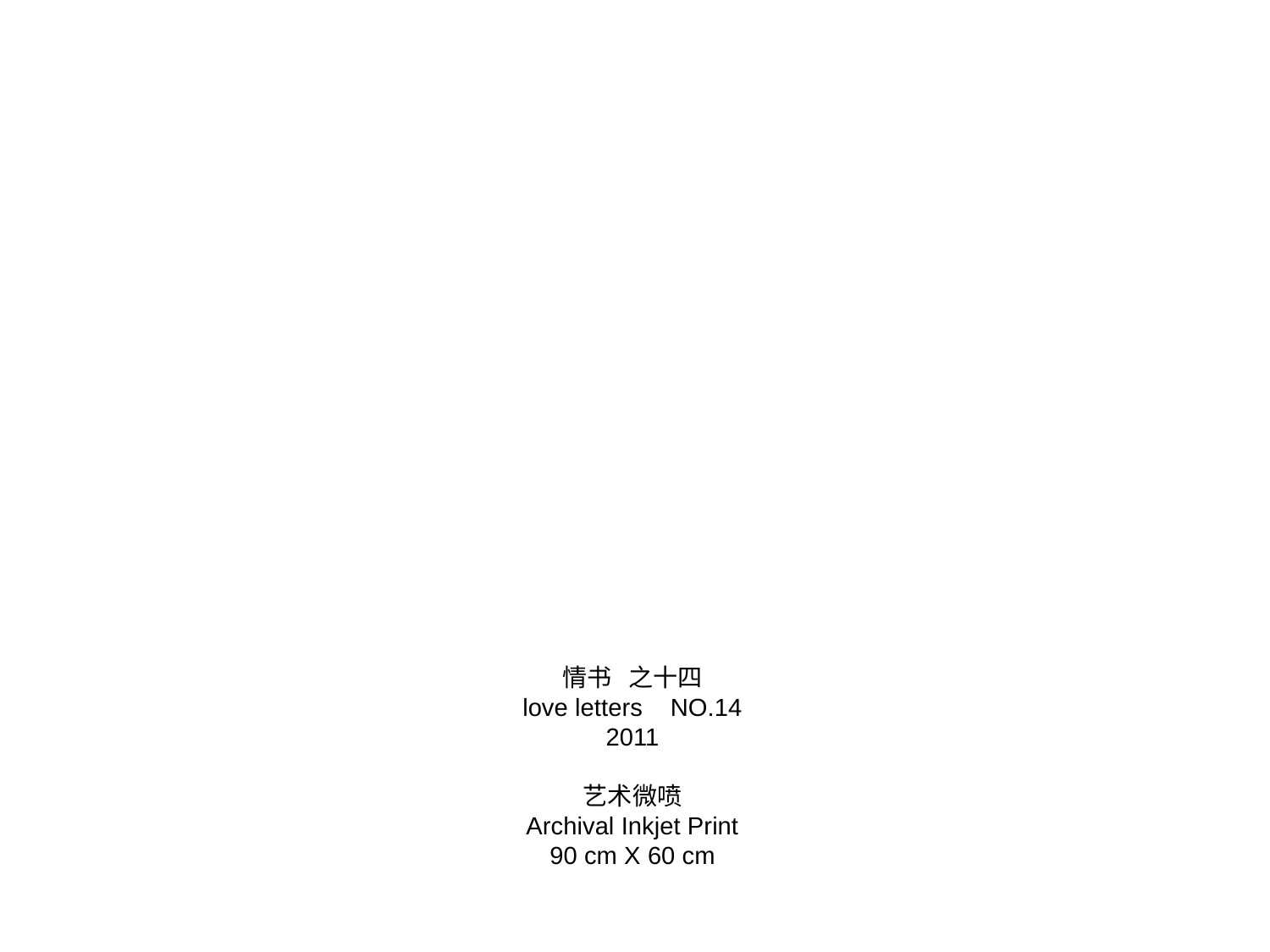

情书   之十四
love letters    NO.14
2011

艺术微喷
Archival Inkjet Print
90 cm X 60 cm